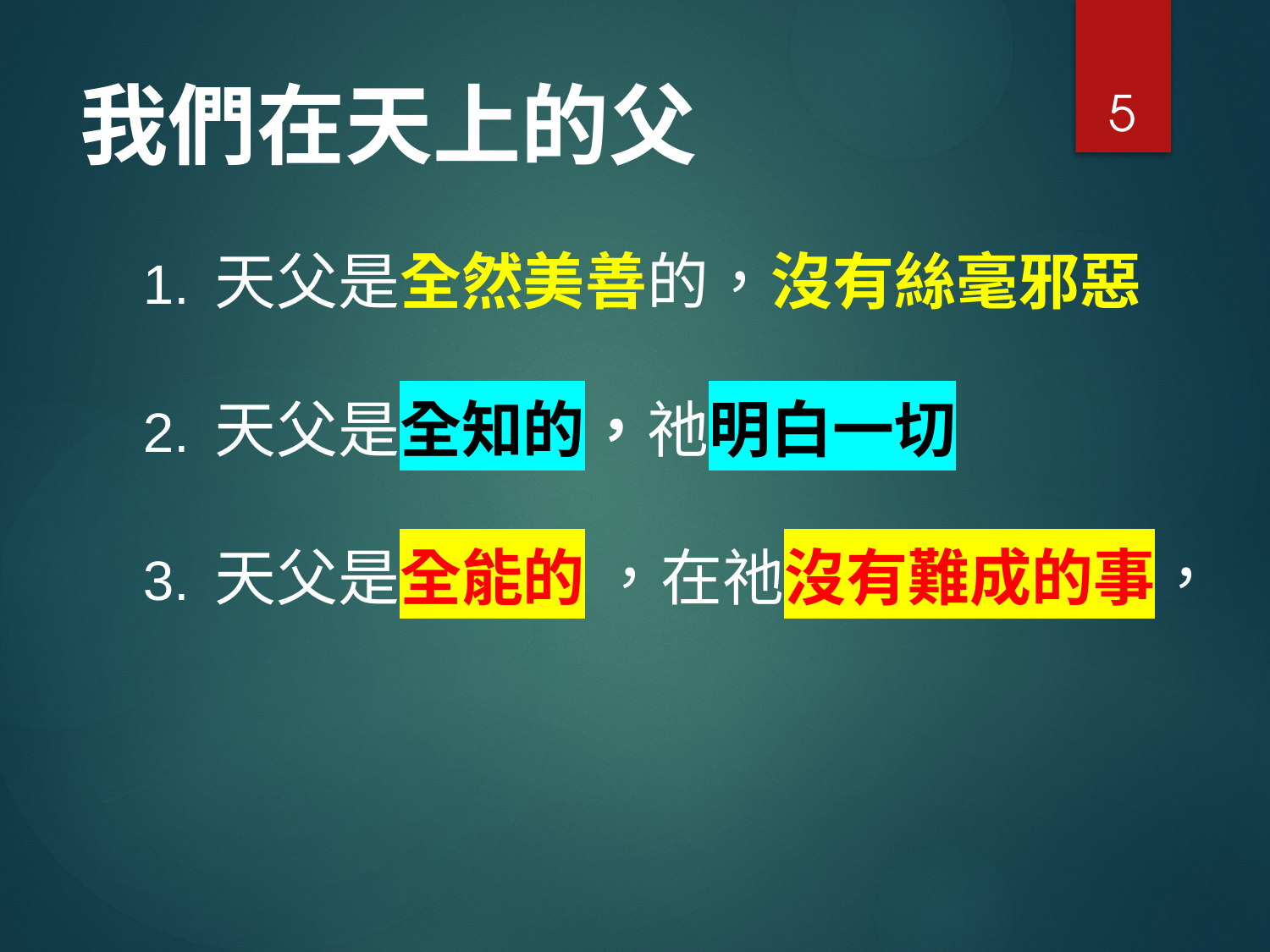

5
# 我們在天上的父
天父是全然美善的，沒有絲毫邪惡
天父是全知的，祂明白一切
天父是全能的 ，在祂沒有難成的事，